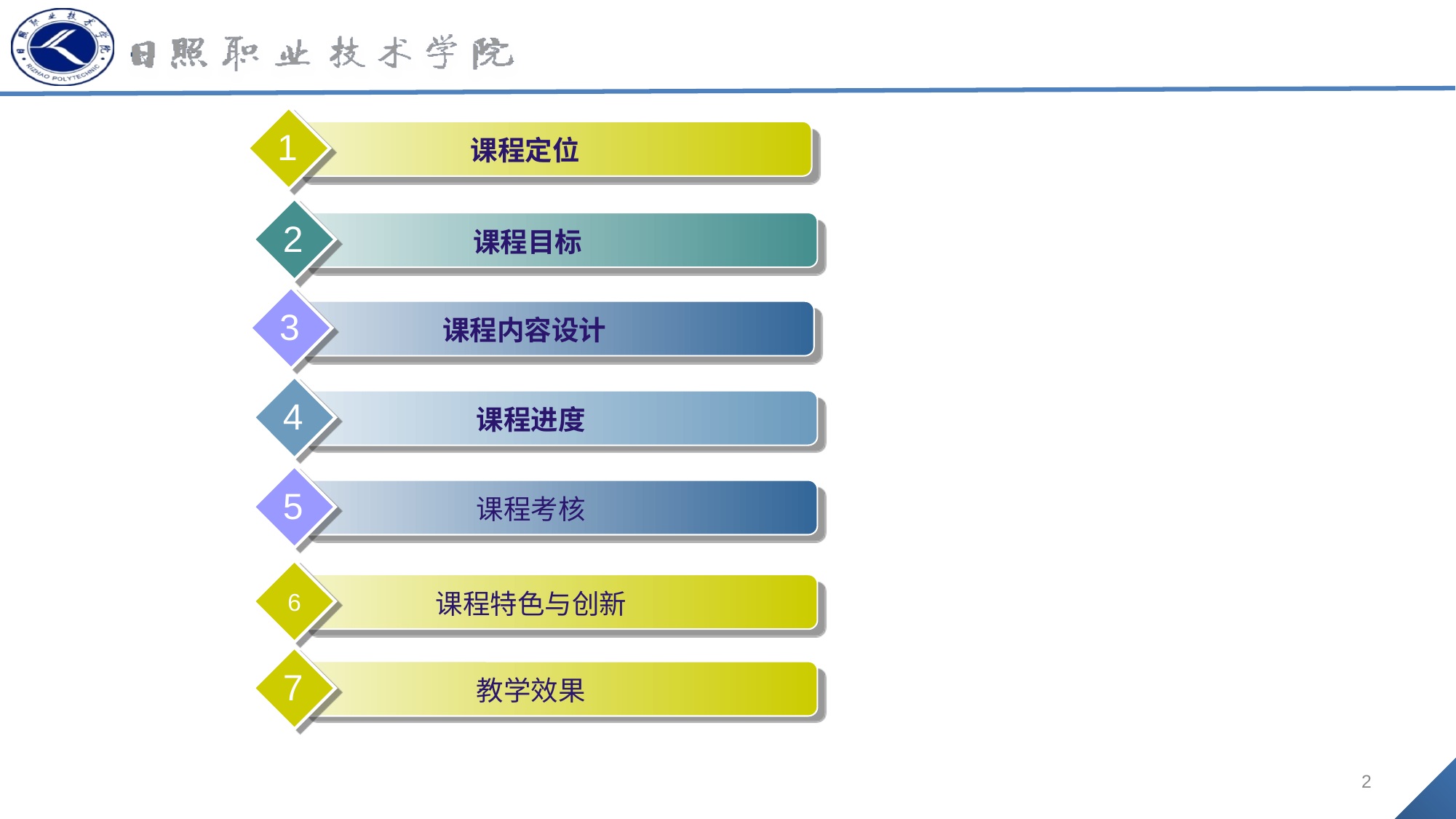

1

课程定位

2

课程目标

3

课程内容设计

4

课程进度

5

课程考核
6

课程特色与创新

7

教学效果
2